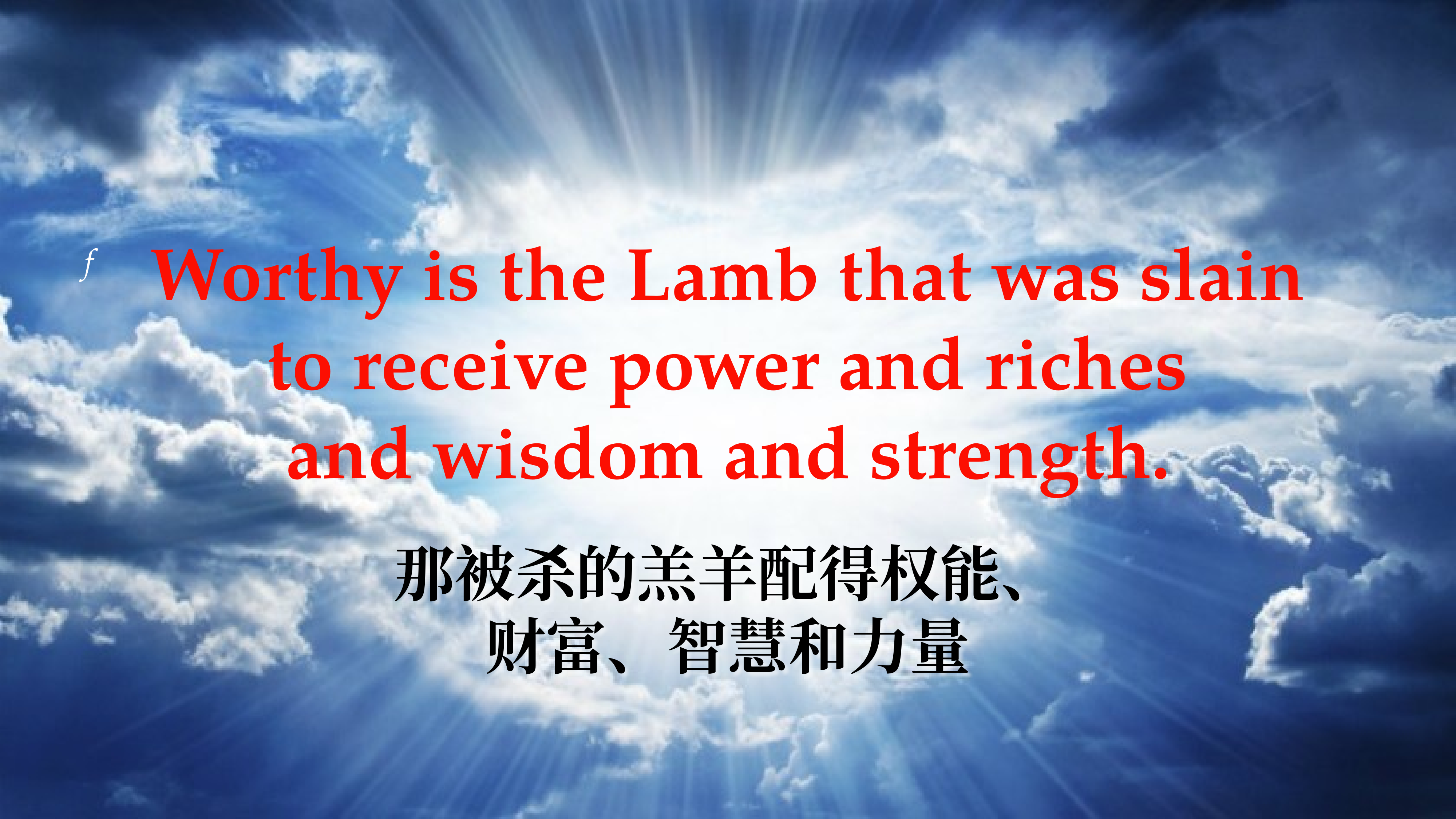

# Worthy is the Lamb that was slain
to receive power and riches
and wisdom and strength.
f
那被杀的羔羊配得权能、
财富、智慧和力量
6